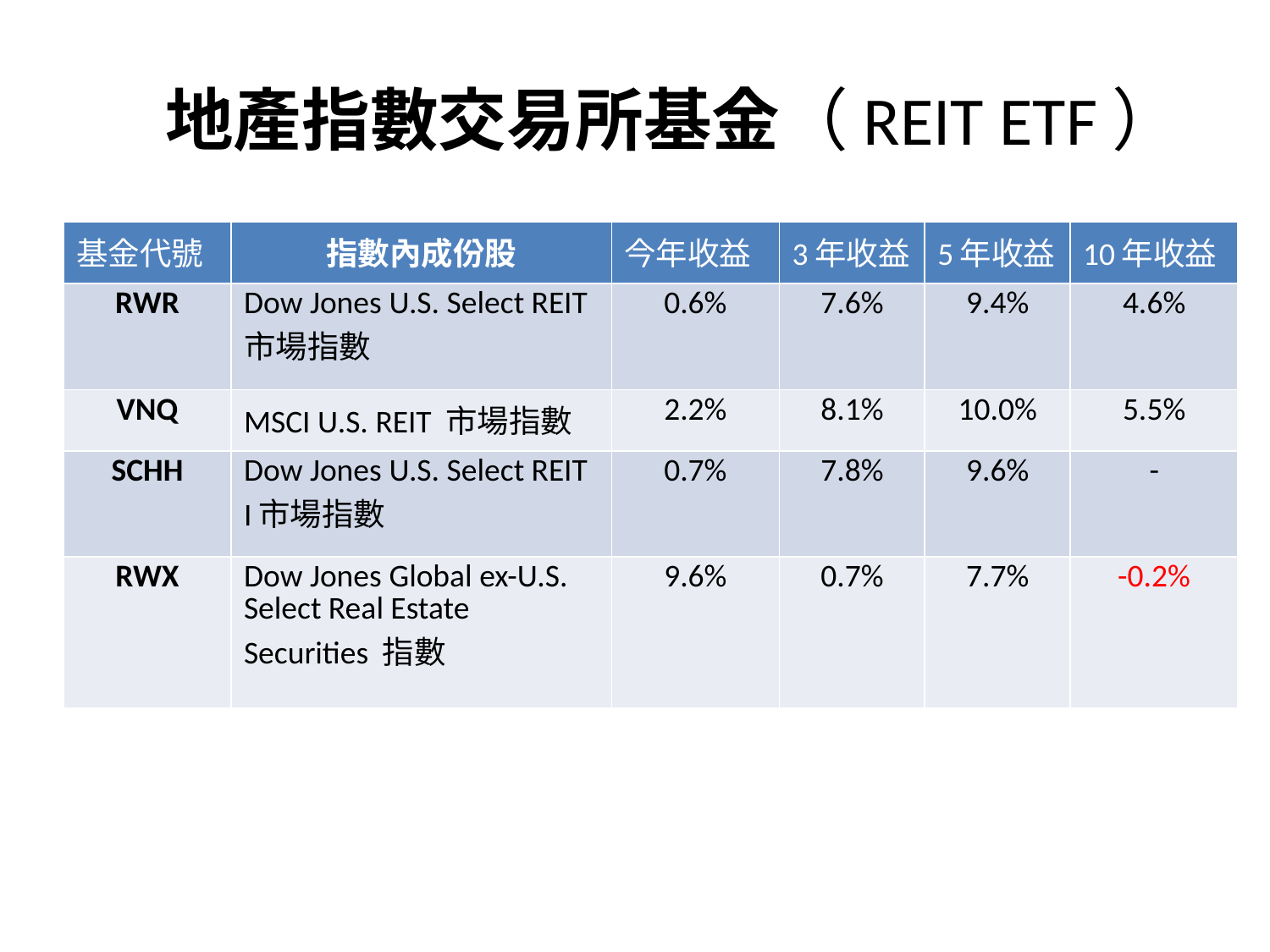

# 地產指數交易所基金（REIT ETF）
| 基金代號 | 指數內成份股 | 今年收益 | 3年收益 | 5年收益 | 10年收益 |
| --- | --- | --- | --- | --- | --- |
| RWR | Dow Jones U.S. Select REIT 市場指數 | 0.6% | 7.6% | 9.4% | 4.6% |
| VNQ | MSCI U.S. REIT 市場指數 | 2.2% | 8.1% | 10.0% | 5.5% |
| SCHH | Dow Jones U.S. Select REIT I市場指數 | 0.7% | 7.8% | 9.6% | - |
| RWX | Dow Jones Global ex-U.S. Select Real Estate Securities 指數 | 9.6% | 0.7% | 7.7% | -0.2% |